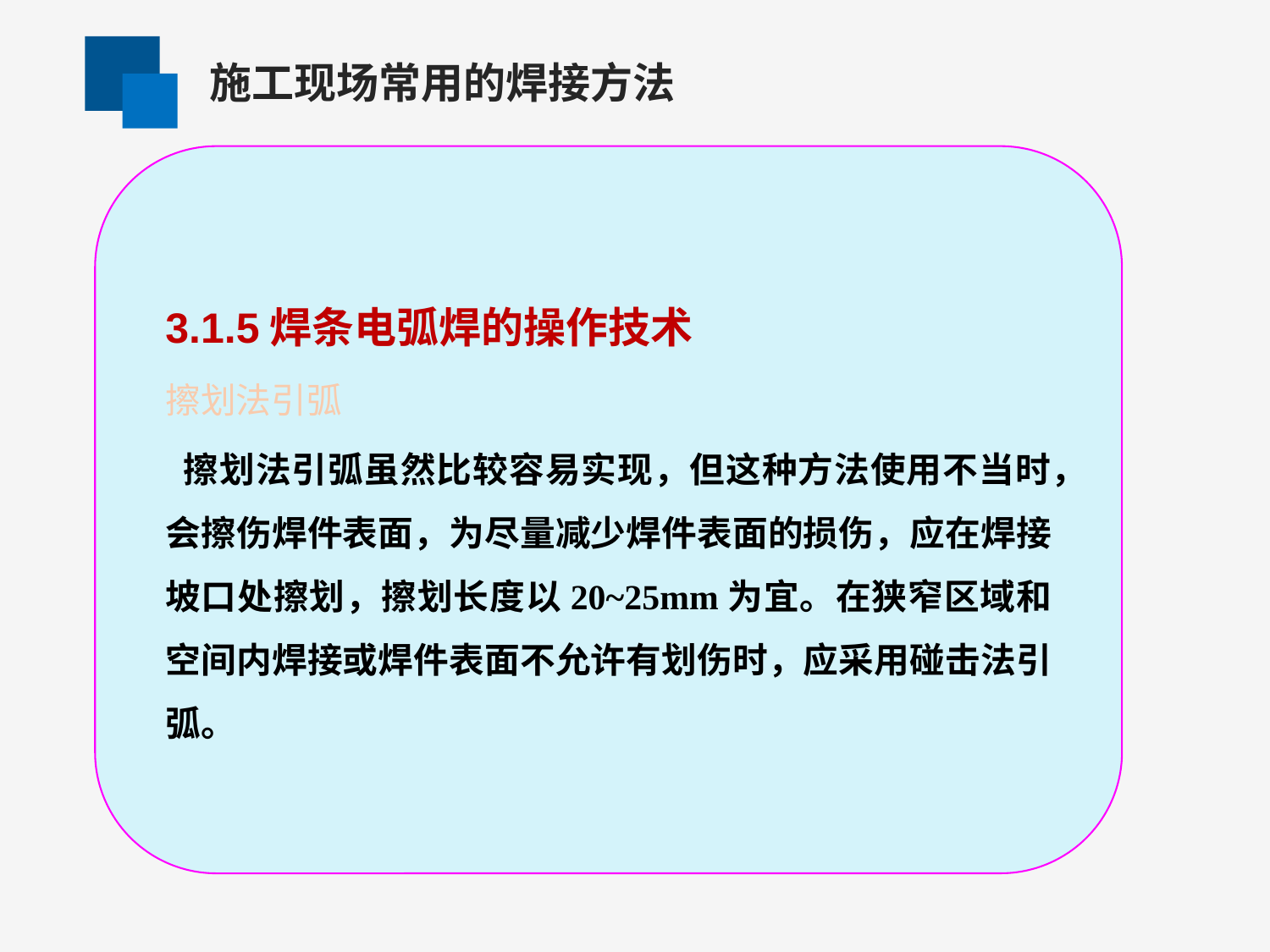

施工现场常用的焊接方法
3.1.5焊条电弧焊的操作技术
擦划法引弧
 擦划法引弧虽然比较容易实现，但这种方法使用不当时，会擦伤焊件表面，为尽量减少焊件表面的损伤，应在焊接坡口处擦划，擦划长度以20~25mm为宜。在狭窄区域和空间内焊接或焊件表面不允许有划伤时，应采用碰击法引弧。